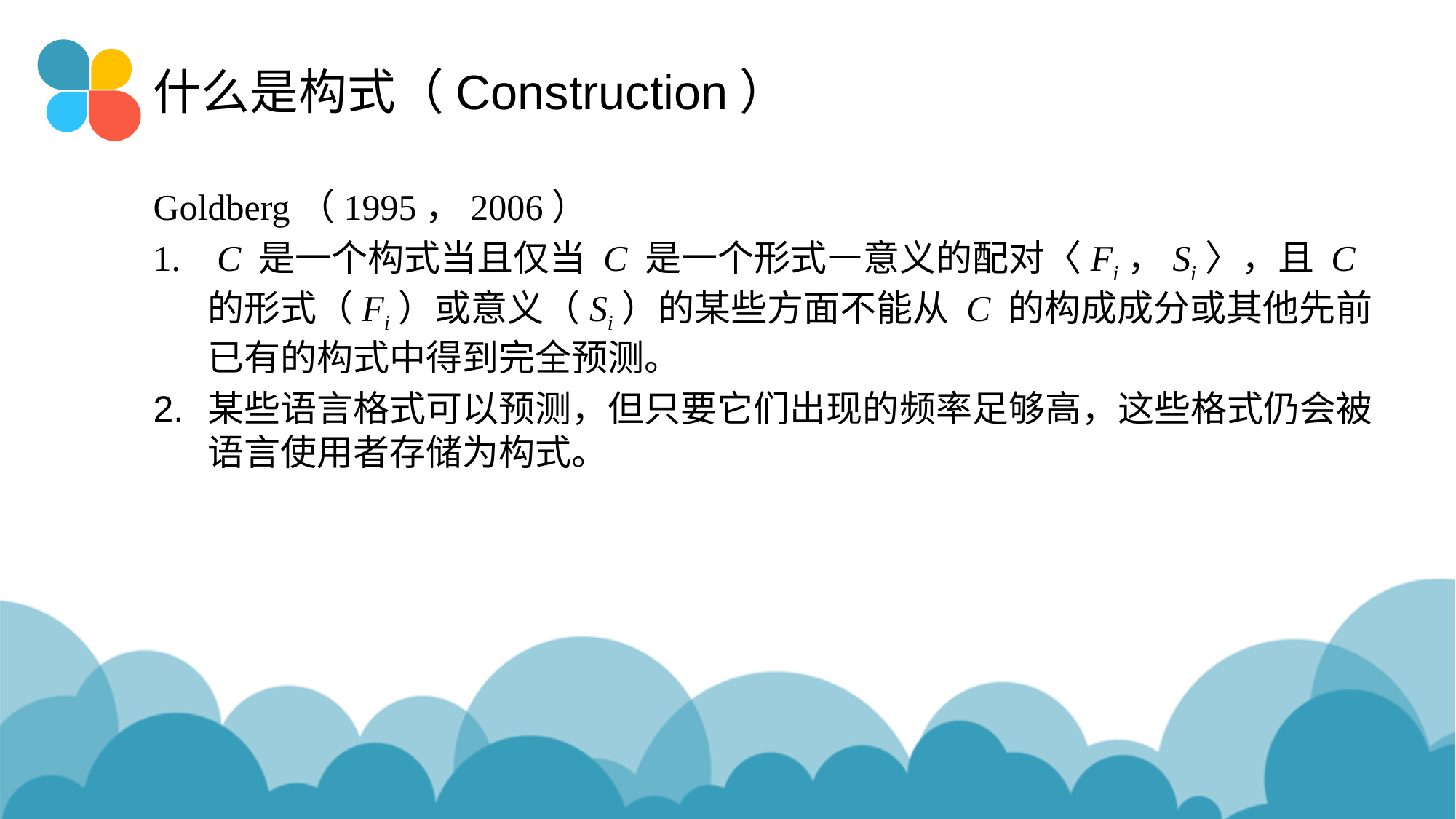

# 什么是构式（Construction）
Goldberg（1995，2006）
 C 是一个构式当且仅当 C 是一个形式—意义的配对〈Fi，Si〉，且 C 的形式（Fi）或意义（Si）的某些方面不能从 C 的构成成分或其他先前已有的构式中得到完全预测。
某些语言格式可以预测，但只要它们出现的频率足够高，这些格式仍会被语言使用者存储为构式。